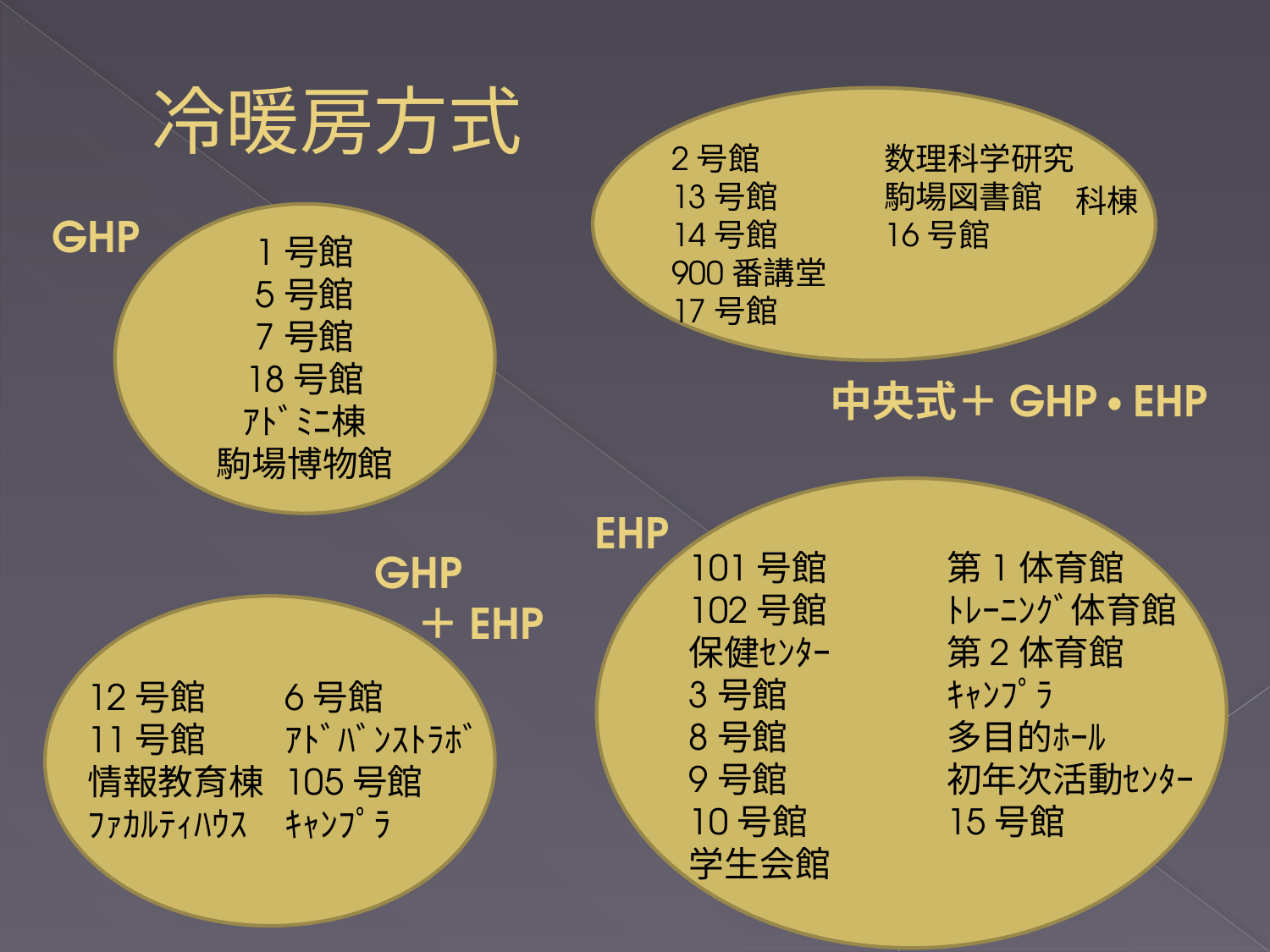

# 冷暖房方式

2号館
13号館
14号館
900番講堂
17号館
数理科学研究
駒場図書館
16号館
科棟
GHP

1号館
5号館
7号館
18号館
ｱﾄﾞﾐﾆ棟
駒場博物館
中央式＋GHP・EHP

101号館
102号館
保健ｾﾝﾀｰ
3号館
8号館
9号館
10号館
学生会館
第1体育館
ﾄﾚｰﾆﾝｸﾞ体育館
第2体育館
ｷｬﾝﾌﾟﾗ
多目的ﾎｰﾙ
初年次活動ｾﾝﾀｰ
15号館
EHP
GHP
　＋EHP

12号館
11号館
情報教育棟
ﾌｧｶﾙﾃｨﾊｳｽ
6号館
ｱﾄﾞﾊﾞﾝｽﾄﾗﾎﾞ
105号館
ｷｬﾝﾌﾟﾗ